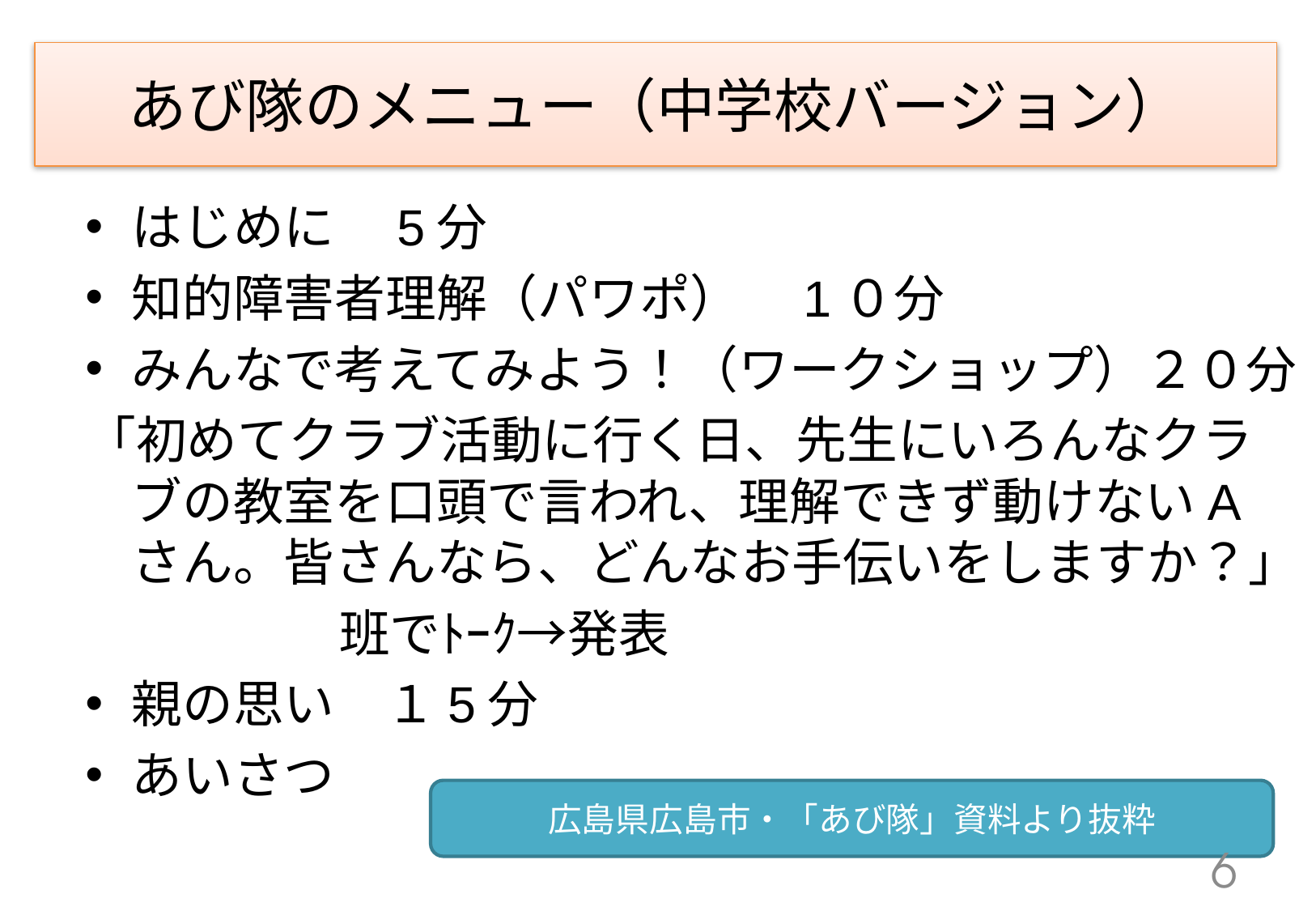

あび隊のメニュー（中学校バージョン）
はじめに　5分
知的障害者理解（パワポ）　1０分
みんなで考えてみよう！（ワークショップ）２０分
「初めてクラブ活動に行く日、先生にいろんなクラブの教室を口頭で言われ、理解できず動けないAさん。皆さんなら、どんなお手伝いをしますか？」
　　　　　班でﾄｰｸ→発表
親の思い　１5分
あいさつ
広島県広島市・「あび隊」資料より抜粋
6